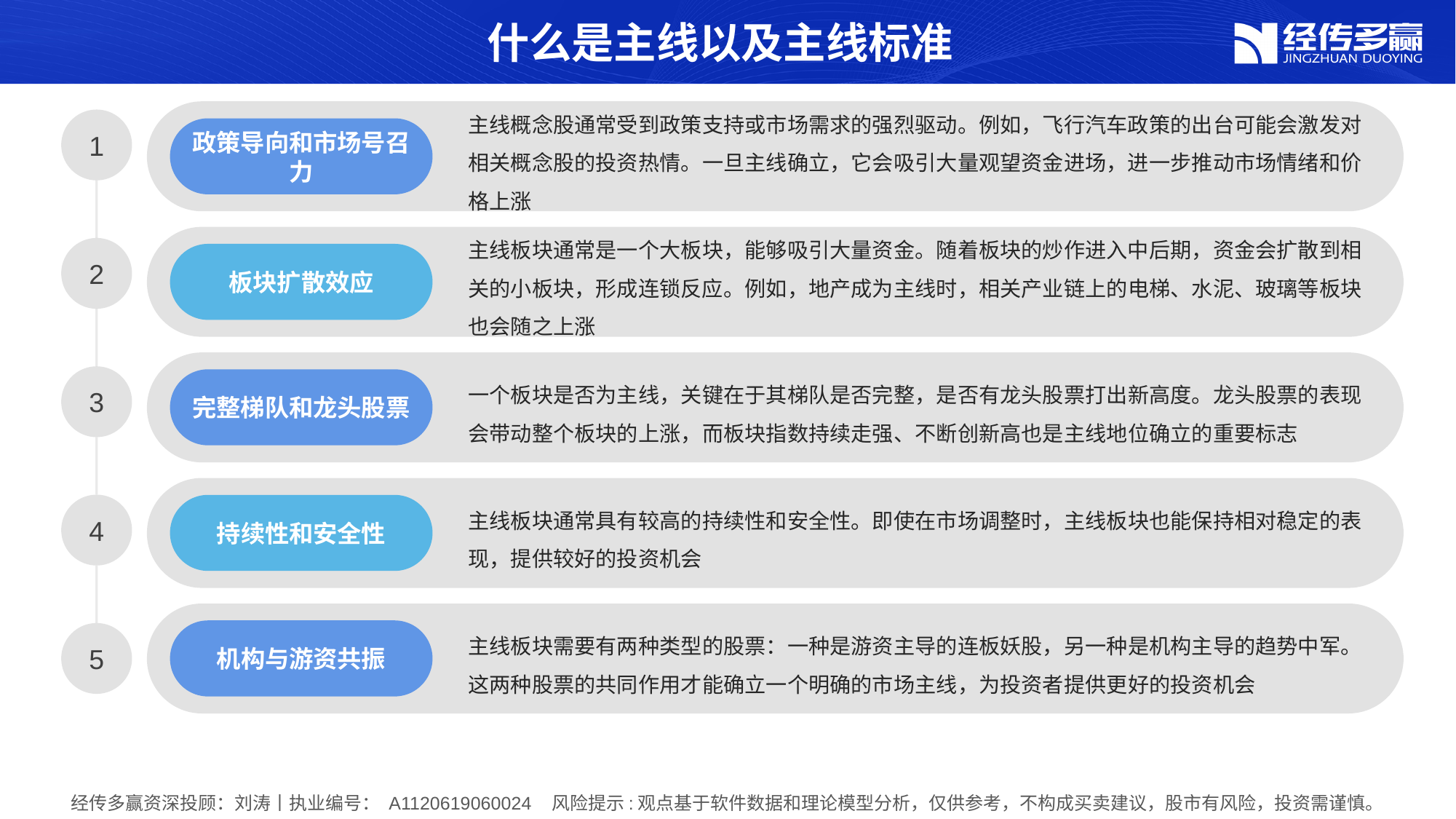

什么是主线以及主线标准

1
主线概念股通常受到政策支持或市场需求的强烈驱动。例如，飞行汽车政策的出台可能会激发对相关概念股的投资热情。一旦主线确立，它会吸引大量观望资金进场，进一步推动市场情绪和价格上涨‌
政策导向和市场号召力‌

主线板块通常是一个大板块，能够吸引大量资金。随着板块的炒作进入中后期，资金会扩散到相关的小板块，形成连锁反应。例如，地产成为主线时，相关产业链上的电梯、水泥、玻璃等板块也会随之上涨‌
2
板块扩散效应

一个板块是否为主线，关键在于其梯队是否完整，是否有龙头股票打出新高度。龙头股票的表现会带动整个板块的上涨，而板块指数持续走强、不断创新高也是主线地位确立的重要标志‌
3
完整梯队和龙头股票‌

主线板块通常具有较高的持续性和安全性。即使在市场调整时，主线板块也能保持相对稳定的表现，提供较好的投资机会‌
4
持续性和安全性‌

主线板块需要有两种类型的股票：一种是游资主导的连板妖股，另一种是机构主导的趋势中军。这两种股票的共同作用才能确立一个明确的市场主线，为投资者提供更好的投资机会‌
机构与游资共振‌
5